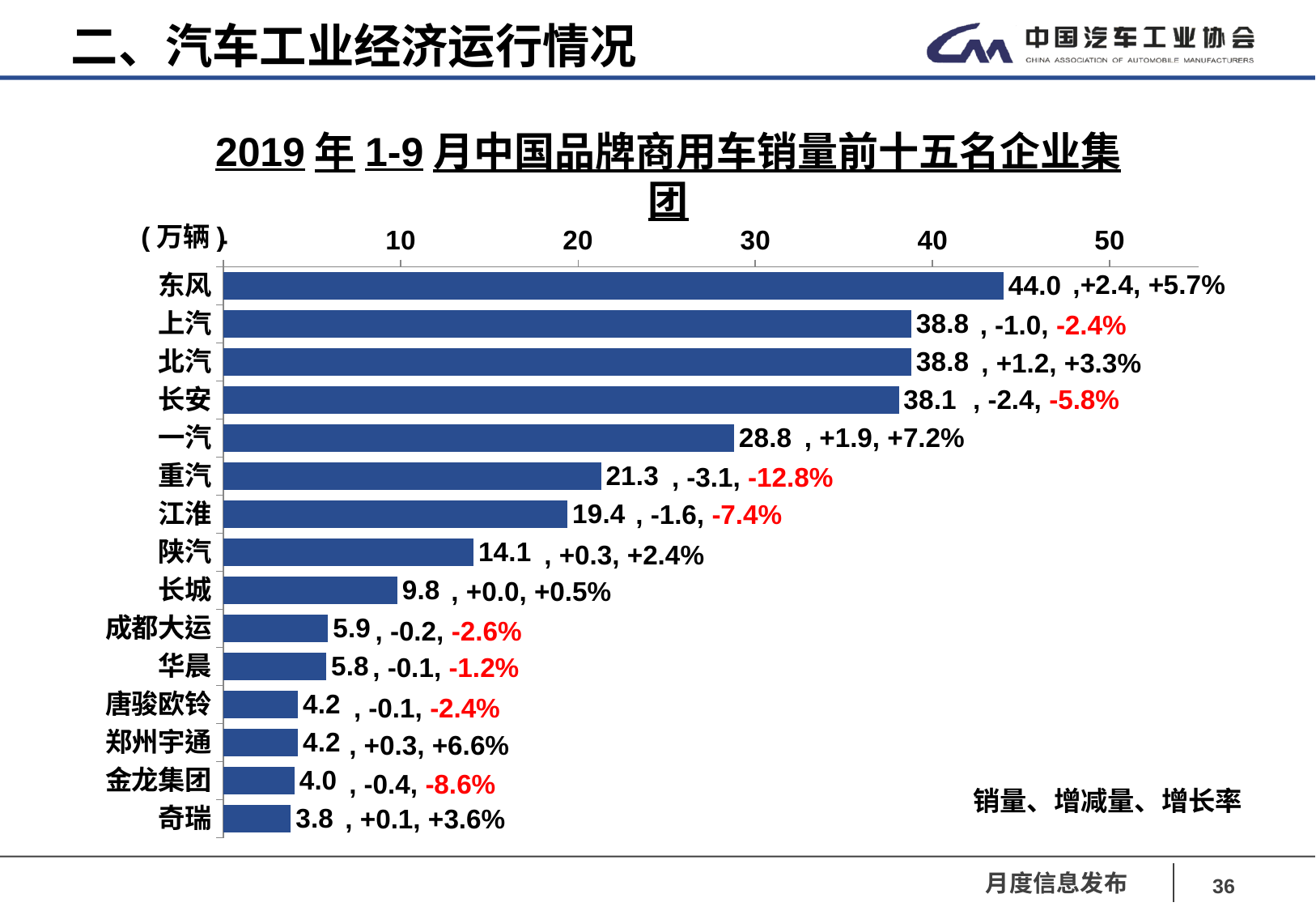

二、汽车工业经济运行情况
2019年1-9月中国品牌商用车销量前十五名企业集团

### Chart

| Category | 集团 |
|---|---|
| 东风 | 44.0 |
| 上汽 | 38.8 |
| 北汽 | 38.8 |
| 长安 | 38.1 |
| 一汽 | 28.8 |
| 重汽 | 21.3 |
| 江淮 | 19.4 |
| 陕汽 | 14.1 |
| 长城 | 9.8 |
| 成都大运 | 5.9 |
| 华晨 | 5.8 |
| 唐骏欧铃 | 4.2 |
| 郑州宇通 | 4.2 |
| 金龙集团 | 4.0 |
| 奇瑞 | 3.8 |
(万辆)
, -1.0, -2.4%
, +1.2, +3.3%
, -2.4, -5.8%
, +1.9, +7.2%
, -3.1, -12.8%
, -1.6, -7.4%
, +0.3, +2.4%
, +0.0, +0.5%
, -0.2, -2.6%
, -0.1, -1.2%
, -0.1, -2.4%
, +0.3, +6.6%
销量、增减量、增长率
, -0.4, -8.6%
, +0.1, +3.6%